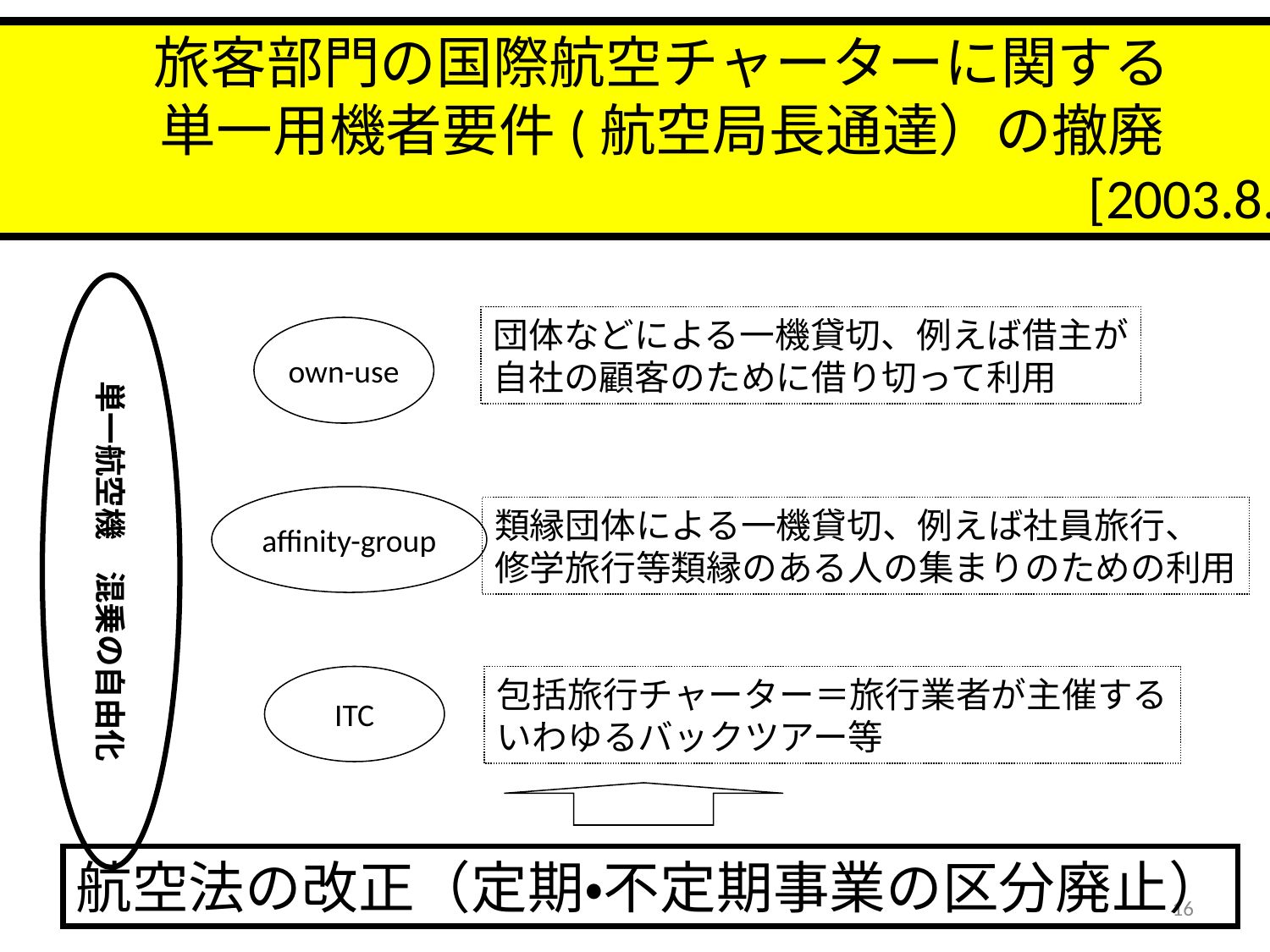

旅客部門の国際航空チャーターに関する
単一用機者要件(航空局長通達）の撤廃
　　　　　　　　　　　　　　　　　　　[2003.8.1]
単一航空機　混乗の自由化
団体などによる一機貸切、例えば借主が
自社の顧客のために借り切って利用
own-use
affinity-group
類縁団体による一機貸切、例えば社員旅行、
修学旅行等類縁のある人の集まりのための利用
ITC
包括旅行チャーター＝旅行業者が主催する
いわゆるバックツアー等

航空法の改正（定期・不定期事業の区分廃止）
16